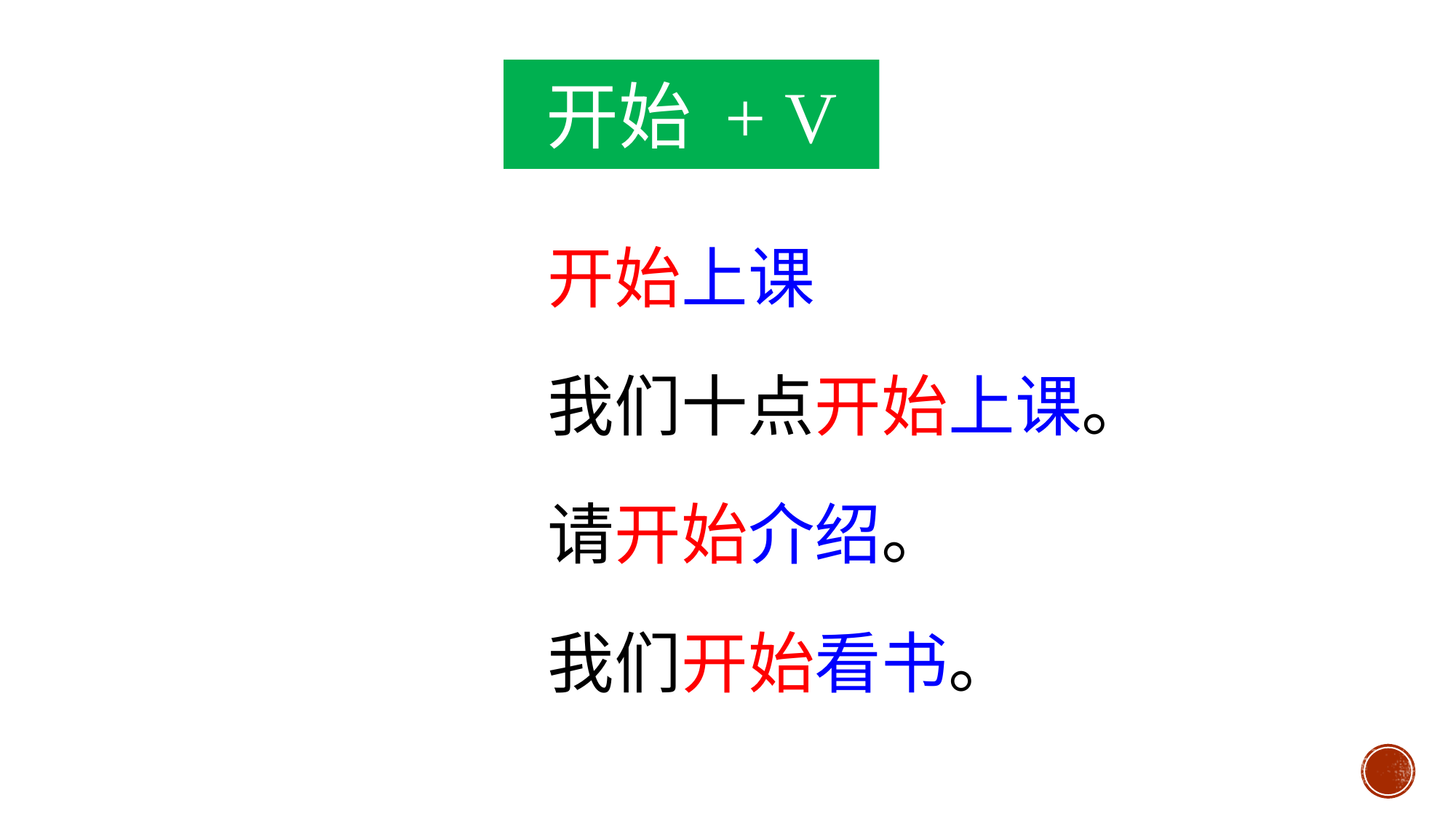

开始 + V
开始上课
我们十点开始上课。
请开始介绍。
我们开始看书。